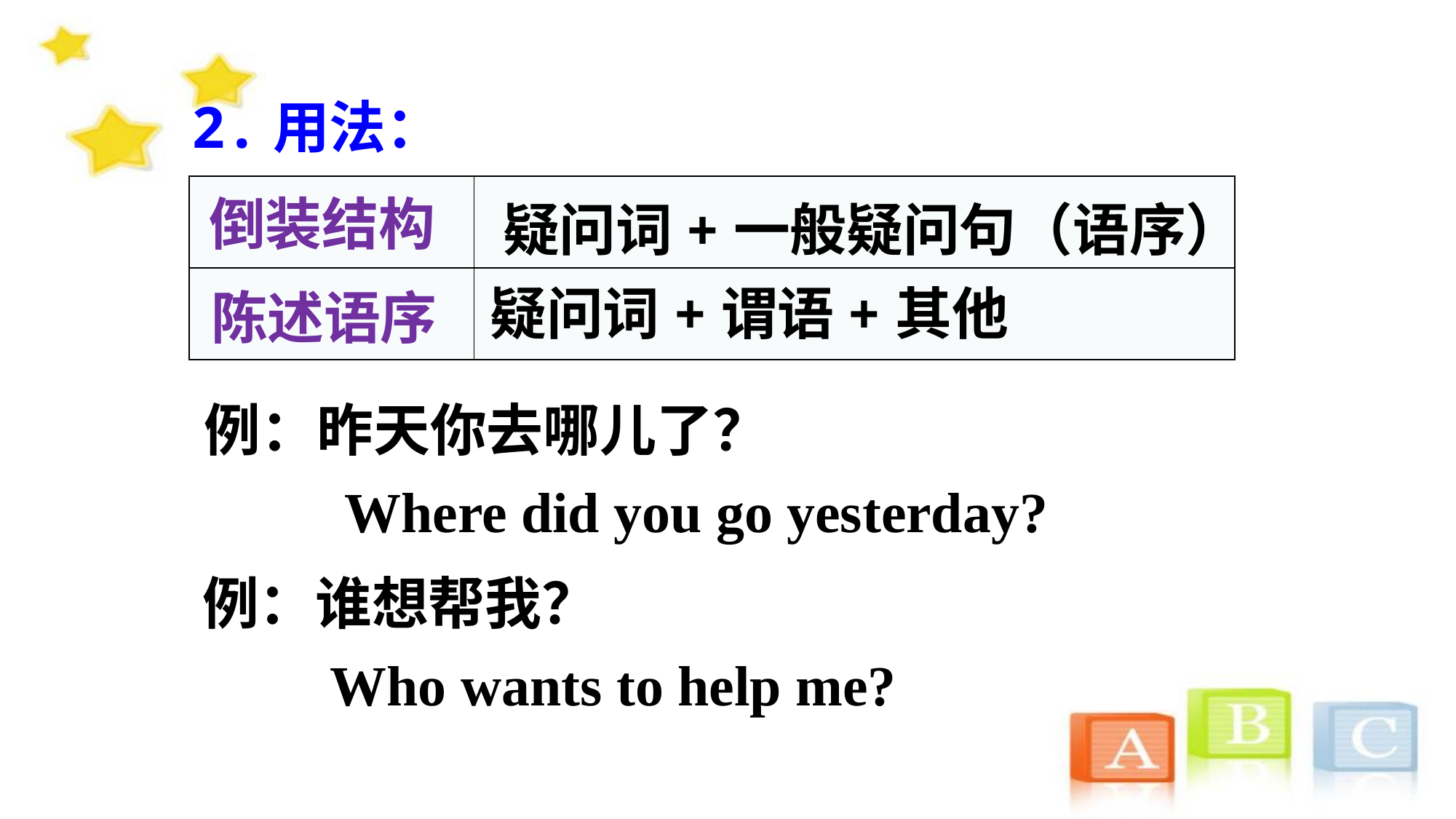

2.用法：
疑问词+一般疑问句（语序）
|  |  |
| --- | --- |
|  |  |
倒装结构
疑问词+谓语+其他
陈述语序
例：昨天你去哪儿了？
         Where did you go yesterday?
例：谁想帮我？
         Who wants to help me?